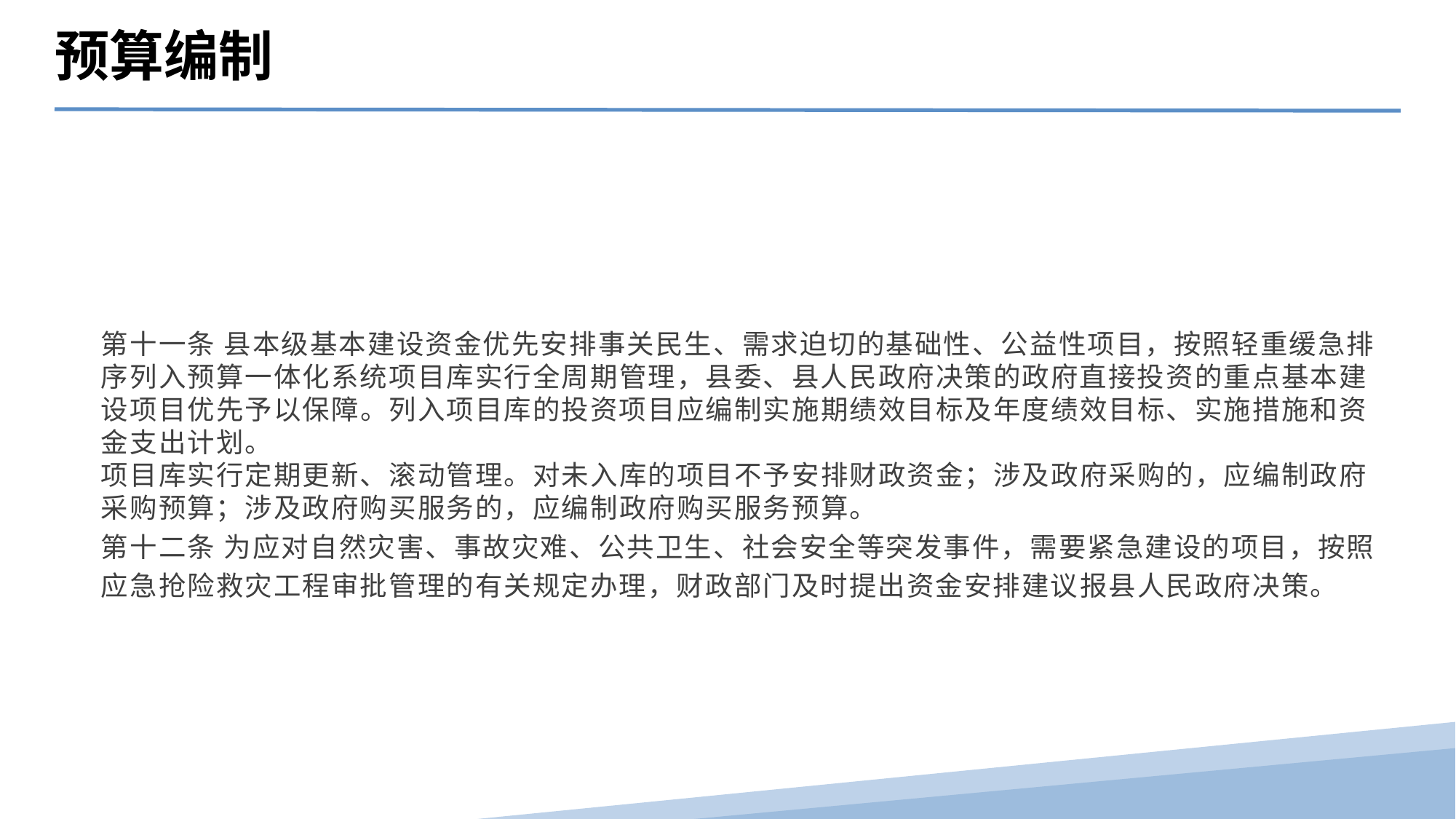

预算编制
第十一条 县本级基本建设资金优先安排事关民生、需求迫切的基础性、公益性项目，按照轻重缓急排序列入预算一体化系统项目库实行全周期管理，县委、县人民政府决策的政府直接投资的重点基本建设项目优先予以保障。列入项目库的投资项目应编制实施期绩效目标及年度绩效目标、实施措施和资金支出计划。
项目库实行定期更新、滚动管理。对未入库的项目不予安排财政资金；涉及政府采购的，应编制政府采购预算；涉及政府购买服务的，应编制政府购买服务预算。
第十二条 为应对自然灾害、事故灾难、公共卫生、社会安全等突发事件，需要紧急建设的项目，按照应急抢险救灾工程审批管理的有关规定办理，财政部门及时提出资金安排建议报县人民政府决策。